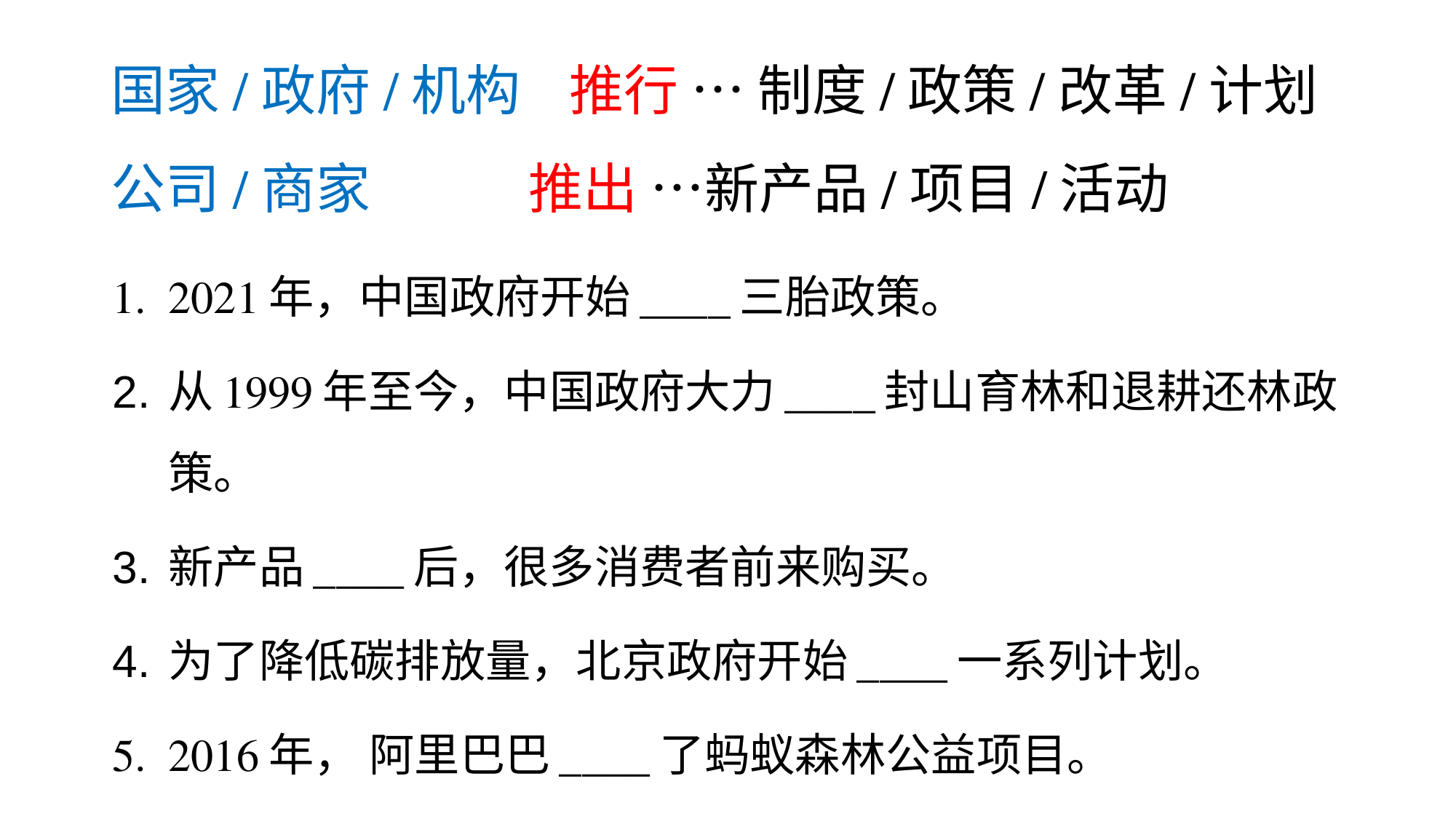

国家/政府/机构    推行 … 制度/政策/改革/计划
公司/商家             推出 …新产品/项目/活动
2021年，中国政府开始____三胎政策。
从1999年至今，中国政府大力____封山育林和退耕还林政策。
新产品____后，很多消费者前来购买。
为了降低碳排放量，北京政府开始____一系列计划。
2016年， 阿里巴巴____了蚂蚁森林公益项目。